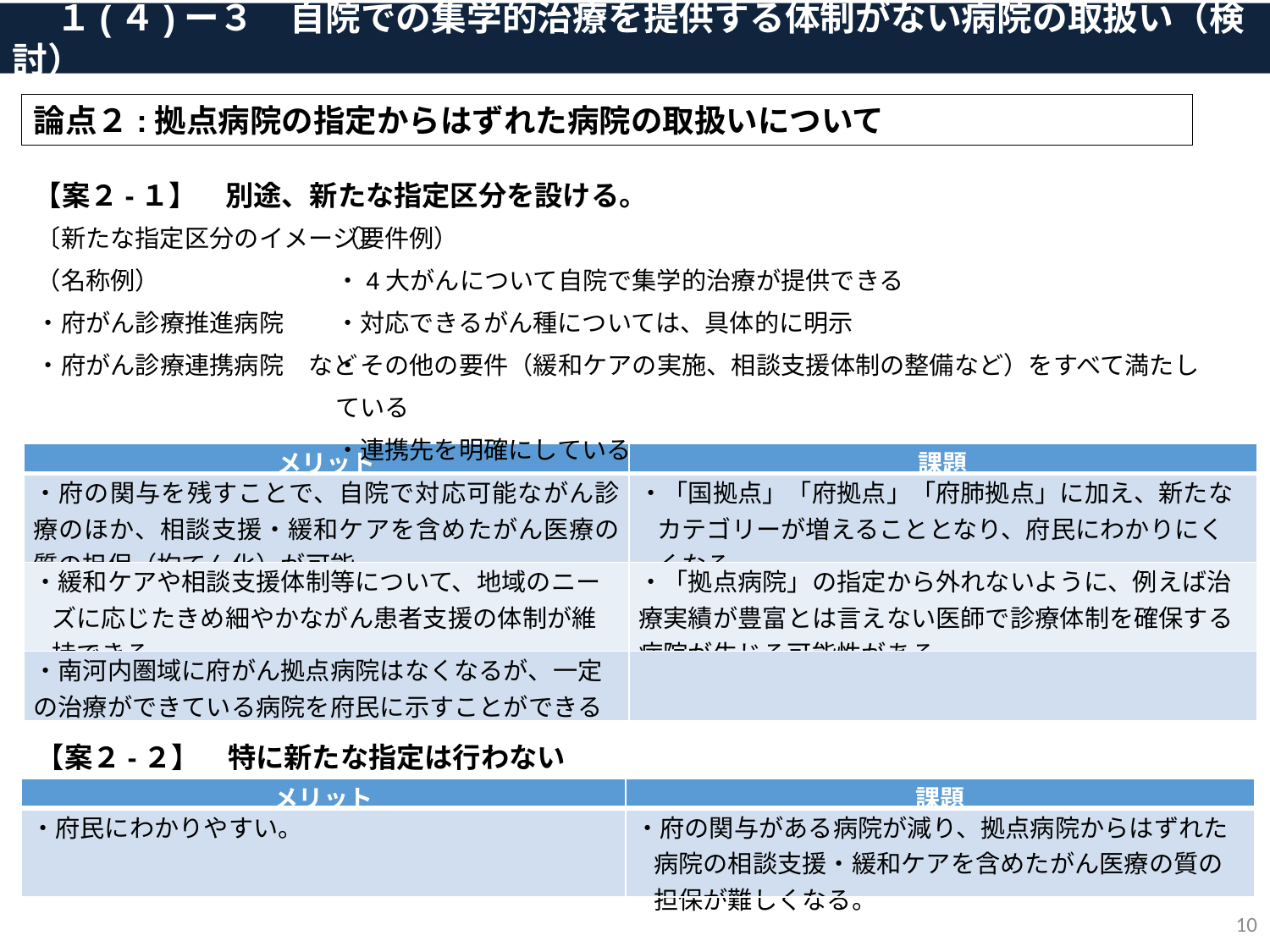

１(４)ー３　自院での集学的治療を提供する体制がない病院の取扱い（検討）
論点２:拠点病院の指定からはずれた病院の取扱いについて
【案２-１】　別途、新たな指定区分を設ける。
〔新たな指定区分のイメージ〕
（名称例）
・府がん診療推進病院
・府がん診療連携病院　など
（要件例）
・4大がんについて自院で集学的治療が提供できる
・対応できるがん種については、具体的に明示
・その他の要件（緩和ケアの実施、相談支援体制の整備など）をすべて満たしている
・連携先を明確にしている
| メリット | 課題 |
| --- | --- |
| ・府の関与を残すことで、自院で対応可能ながん診療のほか、相談支援・緩和ケアを含めたがん医療の質の担保（均てん化）が可能 | ・「国拠点」「府拠点」「府肺拠点」に加え、新たなカテゴリーが増えることとなり、府民にわかりにくくなる。 |
| ・緩和ケアや相談支援体制等について、地域のニーズに応じたきめ細やかながん患者支援の体制が維持できる | ・「拠点病院」の指定から外れないように、例えば治療実績が豊富とは言えない医師で診療体制を確保する病院が生じる可能性がある |
| ・南河内圏域に府がん拠点病院はなくなるが、一定の治療ができている病院を府民に示すことができる |  |
【案２-２】　特に新たな指定は行わない
| メリット | 課題 |
| --- | --- |
| ・府民にわかりやすい。 | ・府の関与がある病院が減り、拠点病院からはずれた病院の相談支援・緩和ケアを含めたがん医療の質の担保が難しくなる。 |
10